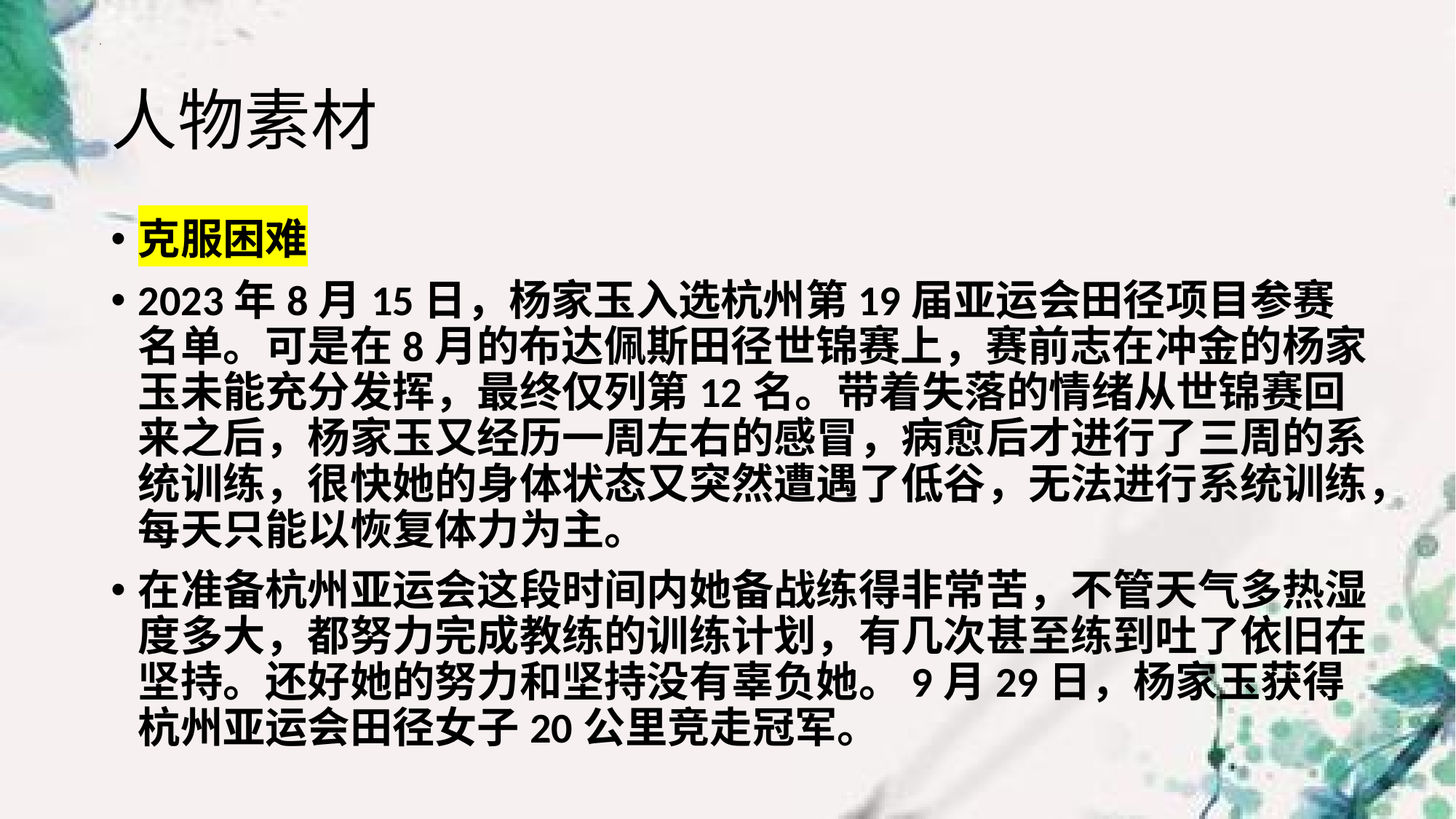

# 人物素材
克服困难
2023年8月15日，杨家玉入选杭州第19届亚运会田径项目参赛名单。可是在8月的布达佩斯田径世锦赛上，赛前志在冲金的杨家玉未能充分发挥，最终仅列第12名。带着失落的情绪从世锦赛回来之后，杨家玉又经历一周左右的感冒，病愈后才进行了三周的系统训练，很快她的身体状态又突然遭遇了低谷，无法进行系统训练，每天只能以恢复体力为主。
在准备杭州亚运会这段时间内她备战练得非常苦，不管天气多热湿度多大，都努力完成教练的训练计划，有几次甚至练到吐了依旧在坚持。还好她的努力和坚持没有辜负她。9月29日，杨家玉获得杭州亚运会田径女子20公里竞走冠军。